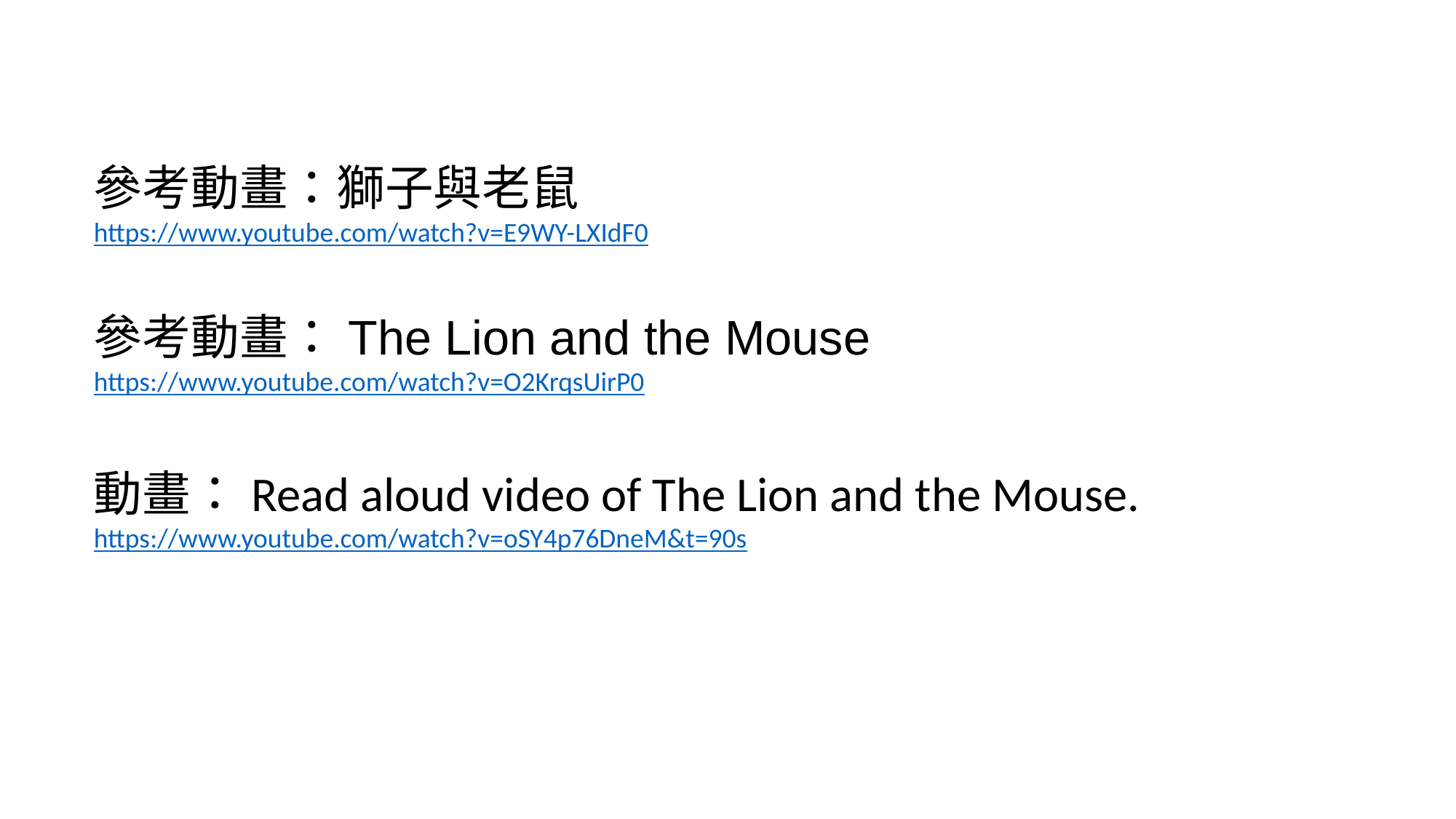

參考動畫：獅子󠇡與老鼠
https://www.youtube.com/watch?v=E9WY-LXIdF0

參考動畫：The Lion and the Mouse
https://www.youtube.com/watch?v=O2KrqsUirP0

動畫：Read aloud video of The Lion and the Mouse.
https://www.youtube.com/watch?v=oSY4p76DneM&t=90s